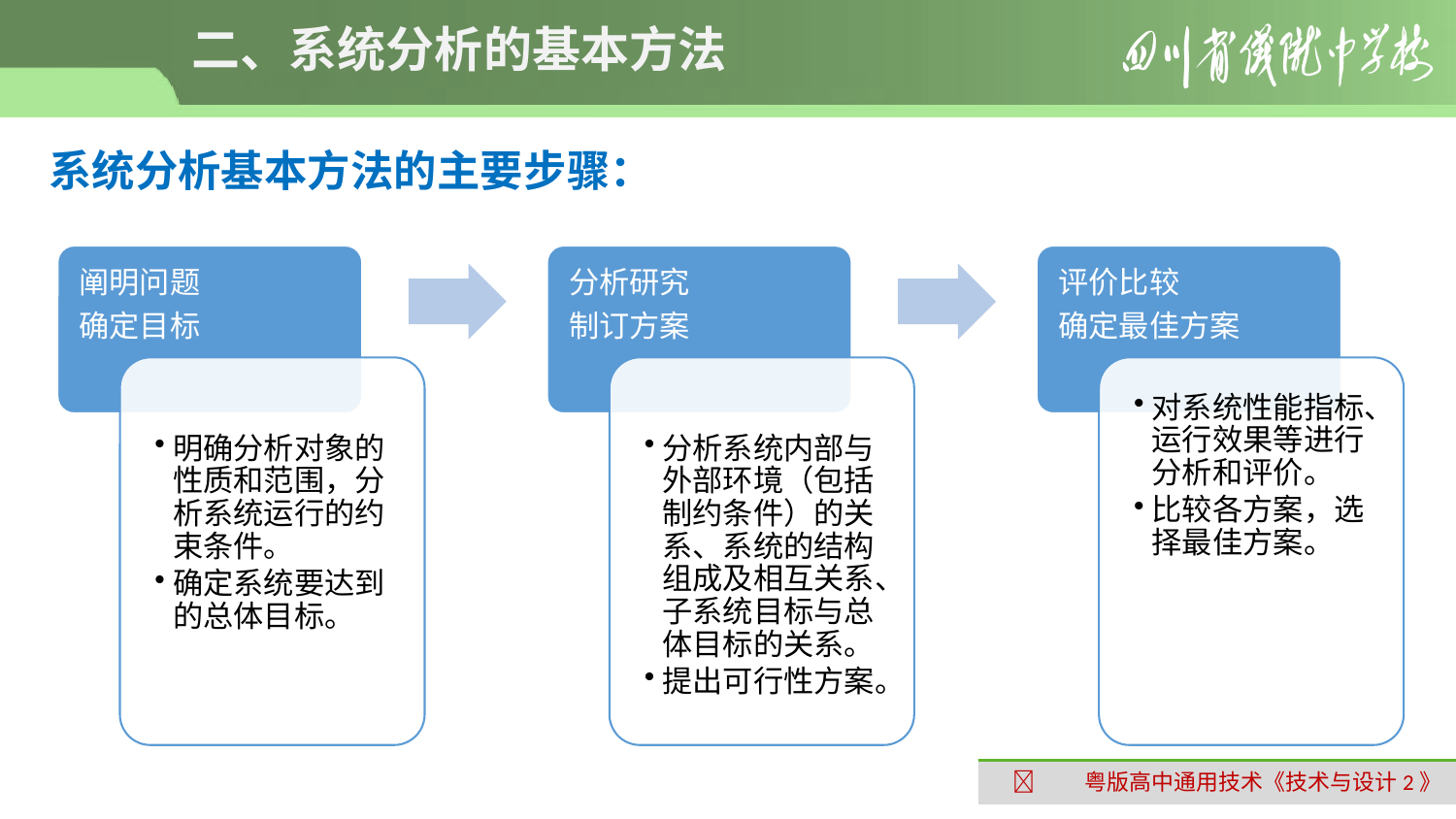

# 二、系统分析的基本方法
系统分析基本方法的主要步骤：
阐明问题
确定目标

明确分析对象的性质和范围，分析系统运行的约束条件。
确定系统要达到的总体目标。

分析研究
制订方案

分析系统内部与外部环境（包括制约条件）的关系、系统的结构组成及相互关系、子系统目标与总体目标的关系。
提出可行性方案。

评价比较
确定最佳方案
对系统性能指标、运行效果等进行分析和评价。
比较各方案，选择最佳方案。